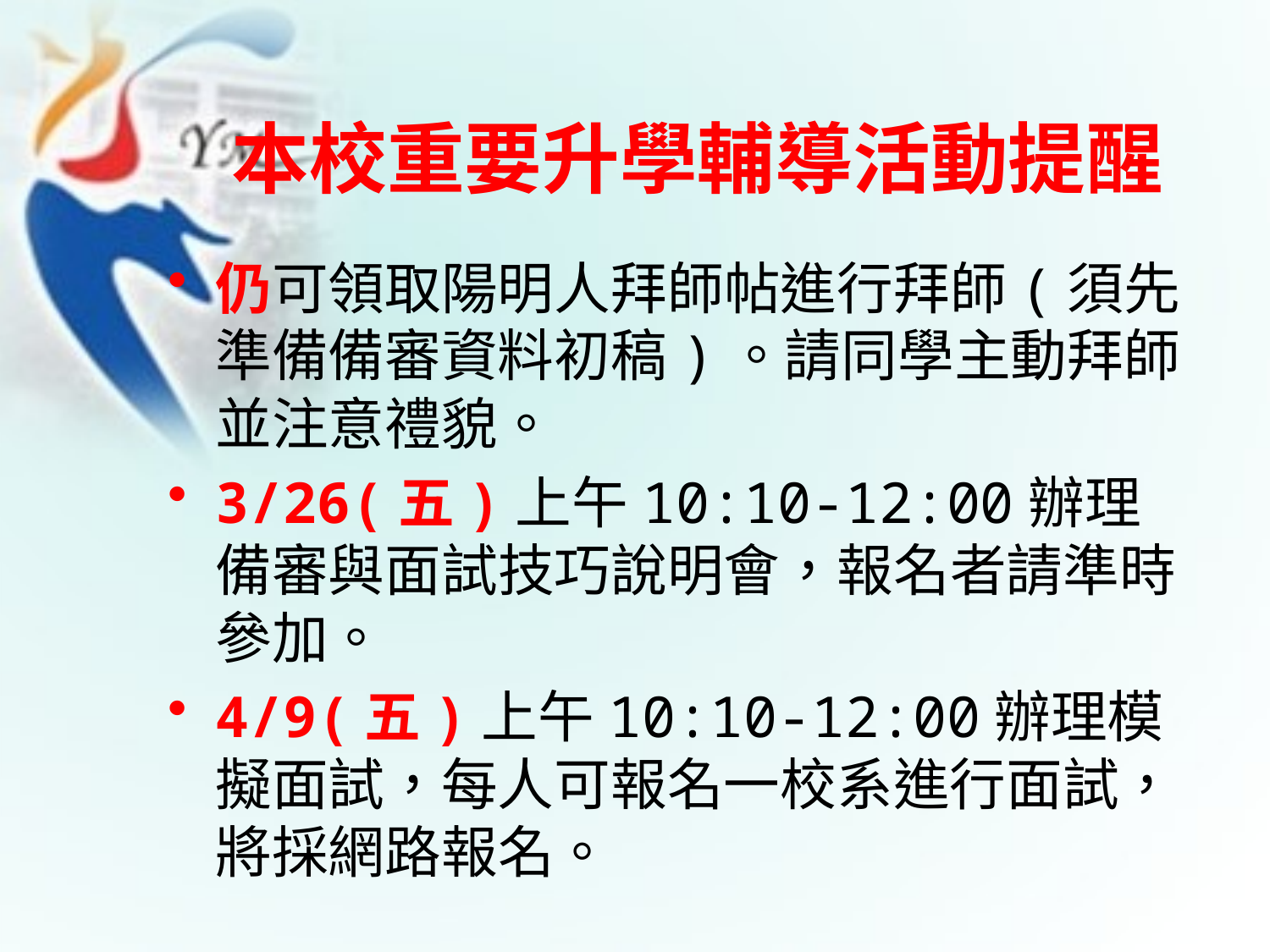

# 本校重要升學輔導活動提醒
仍可領取陽明人拜師帖進行拜師(須先準備備審資料初稿)。請同學主動拜師並注意禮貌。
3/26(五)上午10:10-12:00辦理備審與面試技巧說明會，報名者請準時參加。
4/9(五)上午10:10-12:00辦理模擬面試，每人可報名一校系進行面試，將採網路報名。